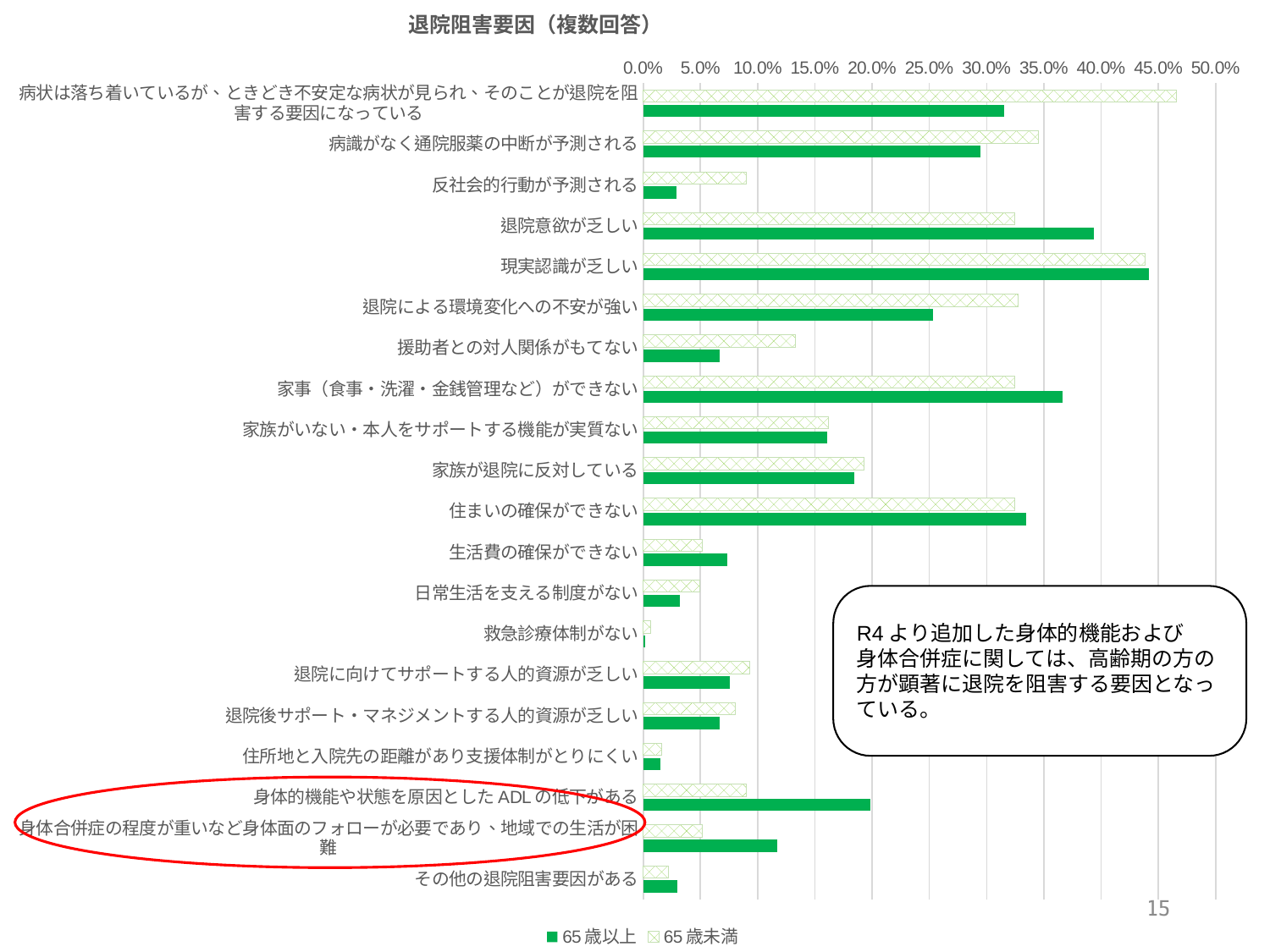

### Chart: 退院阻害要因（複数回答）

| Category | 65歳未満 | 65歳以上 |
|---|---|---|
| 病状は落ち着いているが、ときどき不安定な病状が見られ、そのことが退院を阻害する要因になっている | 0.4654895666131621 | 0.3150912106135987 |
| 病識がなく通院服薬の中断が予測される | 0.3451043338683788 | 0.2943615257048093 |
| 反社会的行動が予測される | 0.0898876404494382 | 0.02902155887230514 |
| 退院意欲が乏しい | 0.32423756019261635 | 0.3938640132669983 |
| 現実認識が乏しい | 0.43820224719101125 | 0.4419568822553897 |
| 退院による環境変化への不安が強い | 0.3274478330658106 | 0.25290215588723053 |
| 援助者との対人関係がもてない | 0.1332263242375602 | 0.06716417910447761 |
| 家事（食事・洗濯・金銭管理など）ができない | 0.32423756019261635 | 0.36650082918739635 |
| 家族がいない・本人をサポートする機能が実質ない | 0.16211878009630817 | 0.16086235489220563 |
| 家族が退院に反対している | 0.1926163723916533 | 0.18407960199004975 |
| 住まいの確保ができない | 0.32423756019261635 | 0.3341625207296849 |
| 生活費の確保ができない | 0.051364365971107544 | 0.07379767827529021 |
| 日常生活を支える制度がない | 0.04975922953451043 | 0.03233830845771144 |
| 救急診療体制がない | 0.006420545746388443 | 0.001658374792703151 |
| 退院に向けてサポートする人的資源が乏しい | 0.09309791332263243 | 0.07545605306799337 |
| 退院後サポート・マネジメントする人的資源が乏しい | 0.08025682182985554 | 0.06716417910447761 |
| 住所地と入院先の距離があり支援体制がとりにくい | 0.016051364365971106 | 0.014925373134328358 |
| 身体的機能や状態を原因としたADLの低下がある | 0.0898876404494382 | 0.19817578772802655 |
| 身体合併症の程度が重いなど身体面のフォローが必要であり、地域での生活が困難 | 0.051364365971107544 | 0.11691542288557213 |
| その他の退院阻害要因がある | 0.02247191011235955 | 0.029850746268656716 |
R4より追加した身体的機能および
身体合併症に関しては、高齢期の方の方が顕著に退院を阻害する要因となっている。

15